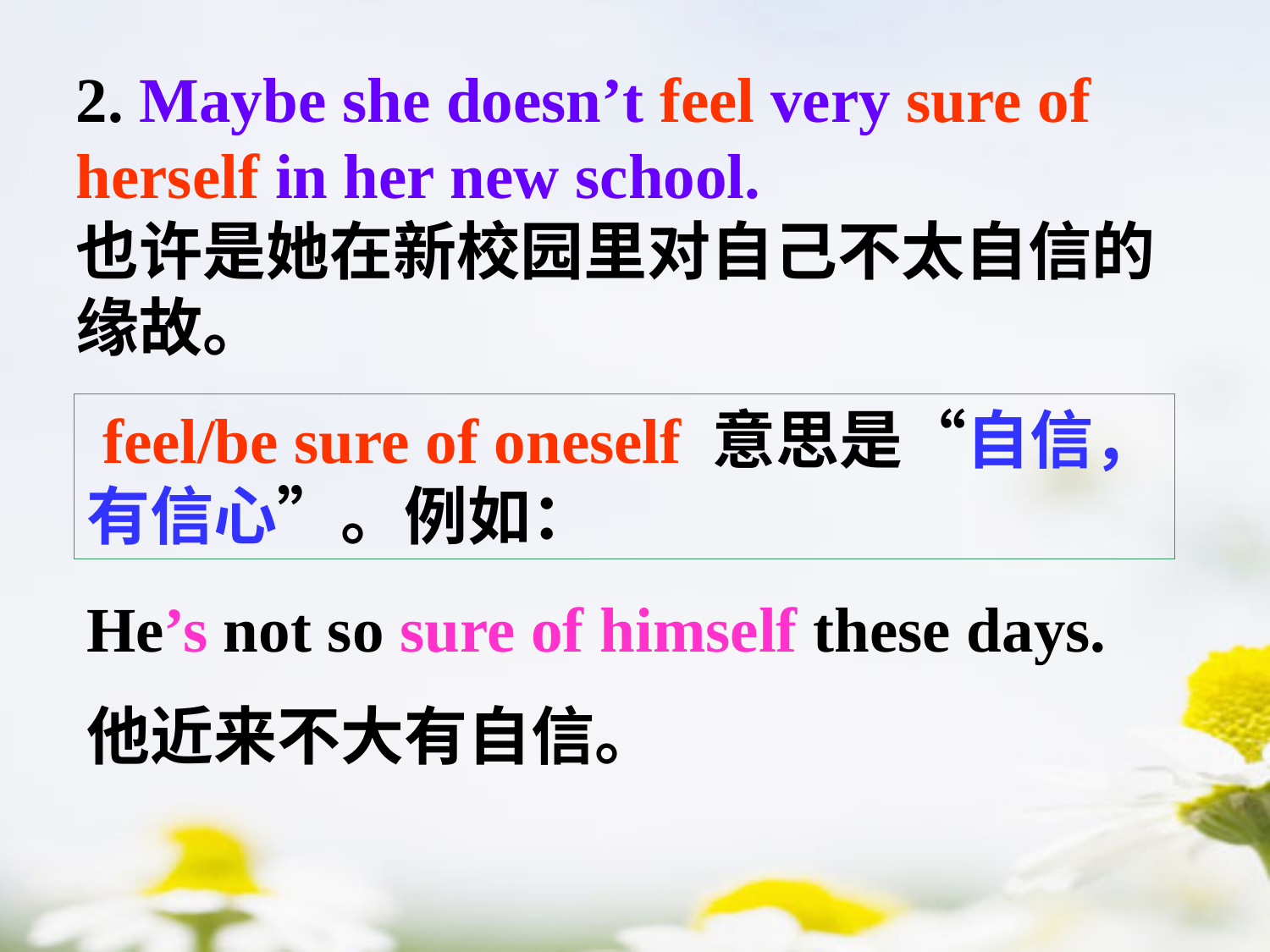

2. Maybe she doesn’t feel very sure of herself in her new school.
也许是她在新校园里对自己不太自信的缘故。
 feel/be sure of oneself 意思是“自信，有信心”。例如：
He’s not so sure of himself these days.
他近来不大有自信。